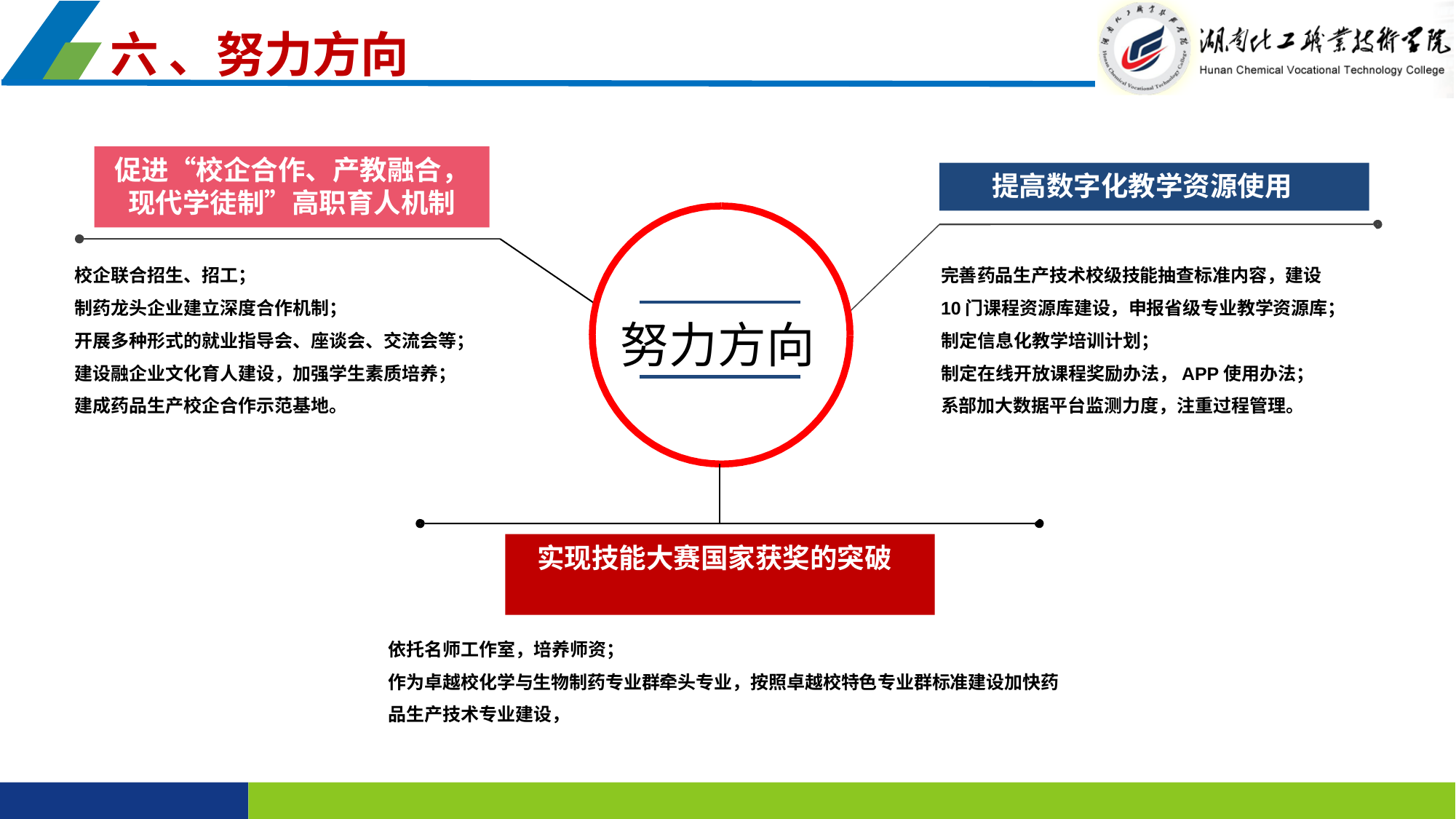

六 、努力方向

促进“校企合作、产教融合，现代学徒制”高职育人机制

提高数字化教学资源使用

校企联合招生、招工；
制药龙头企业建立深度合作机制；
开展多种形式的就业指导会、座谈会、交流会等；
建设融企业文化育人建设，加强学生素质培养；
建成药品生产校企合作示范基地。
完善药品生产技术校级技能抽查标准内容，建设10门课程资源库建设，申报省级专业教学资源库；
制定信息化教学培训计划；
制定在线开放课程奖励办法，APP使用办法；
系部加大数据平台监测力度，注重过程管理。

努力方向

实现技能大赛国家获奖的突破
依托名师工作室，培养师资；
作为卓越校化学与生物制药专业群牵头专业，按照卓越校特色专业群标准建设加快药品生产技术专业建设，